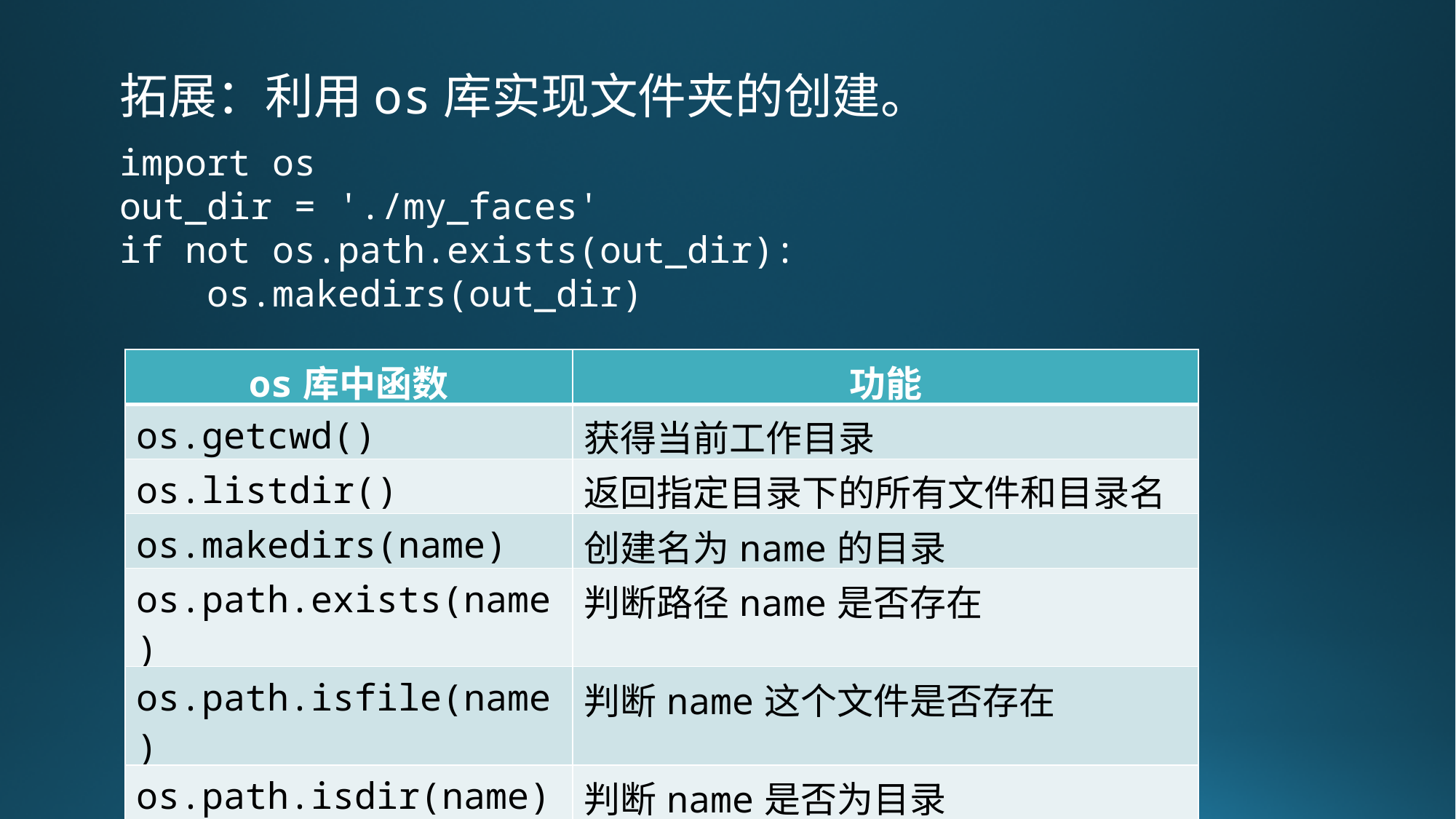

拓展：利用os库实现文件夹的创建。
import os
out_dir = './my_faces'
if not os.path.exists(out_dir):
    os.makedirs(out_dir)
| os库中函数 | 功能 |
| --- | --- |
| os.getcwd() | 获得当前工作目录 |
| os.listdir() | 返回指定目录下的所有文件和目录名 |
| os.makedirs(name) | 创建名为name的目录 |
| os.path.exists(name) | 判断路径name是否存在 |
| os.path.isfile(name) | 判断name这个文件是否存在 |
| os.path.isdir(name) | 判断name是否为目录 |
| os.path.join(path,name) | 连接指定目录和文件名 |